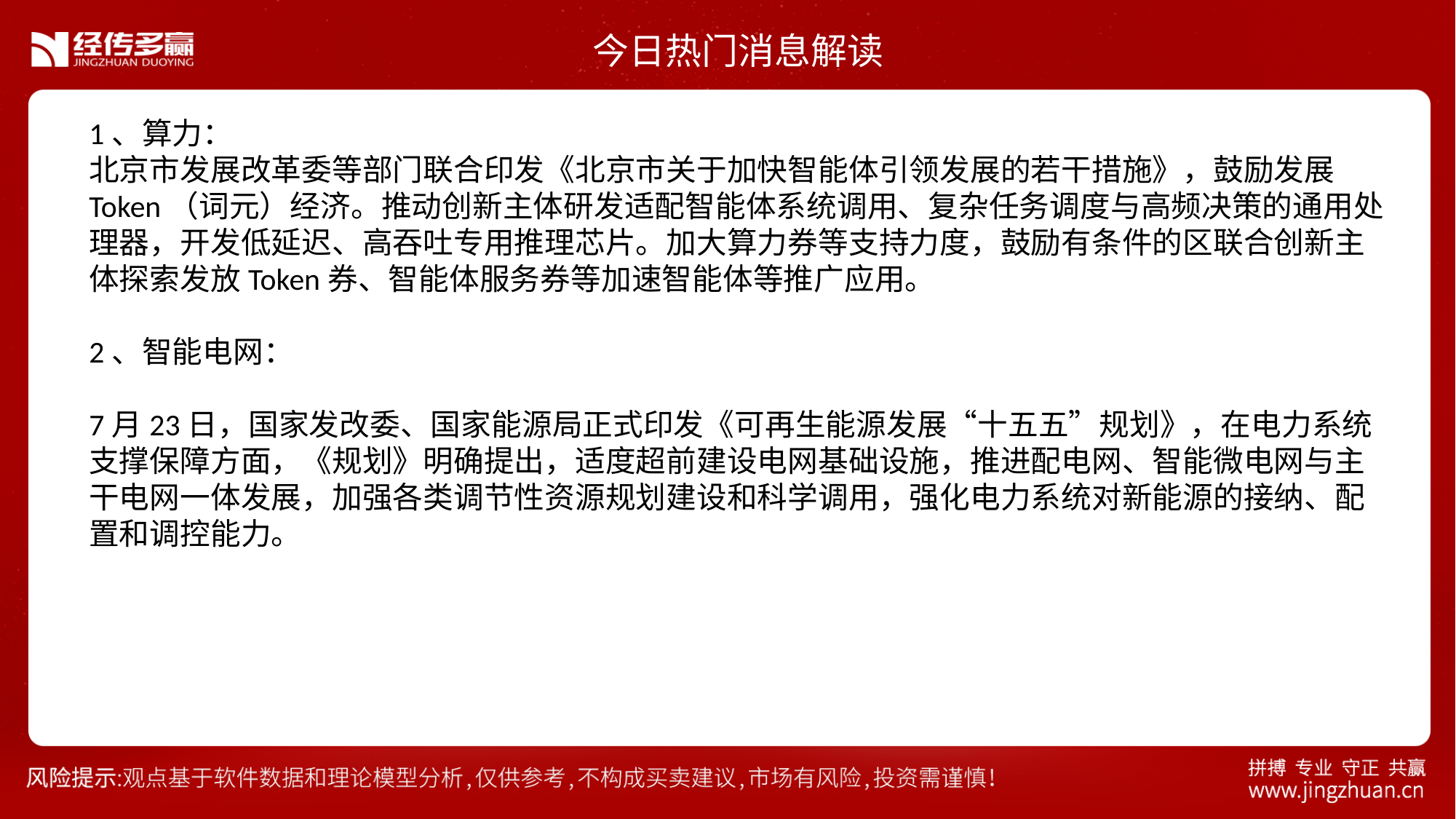

今日热门消息解读
1、算力：
北京市发展改革委等部门联合印发《北京市关于加快智能体引领发展的若干措施》，鼓励发展Token（词元）经济。推动创新主体研发适配智能体系统调用、复杂任务调度与高频决策的通用处理器，开发低延迟、高吞吐专用推理芯片。加大算力券等支持力度，鼓励有条件的区联合创新主体探索发放Token券、智能体服务券等加速智能体等推广应用。

2、智能电网：

7月23日，国家发改委、国家能源局正式印发《可再生能源发展“十五五”规划》，在电力系统支撑保障方面，《规划》明确提出，适度超前建设电网基础设施，推进配电网、智能微电网与主干电网一体发展，加强各类调节性资源规划建设和科学调用，强化电力系统对新能源的接纳、配置和调控能力。